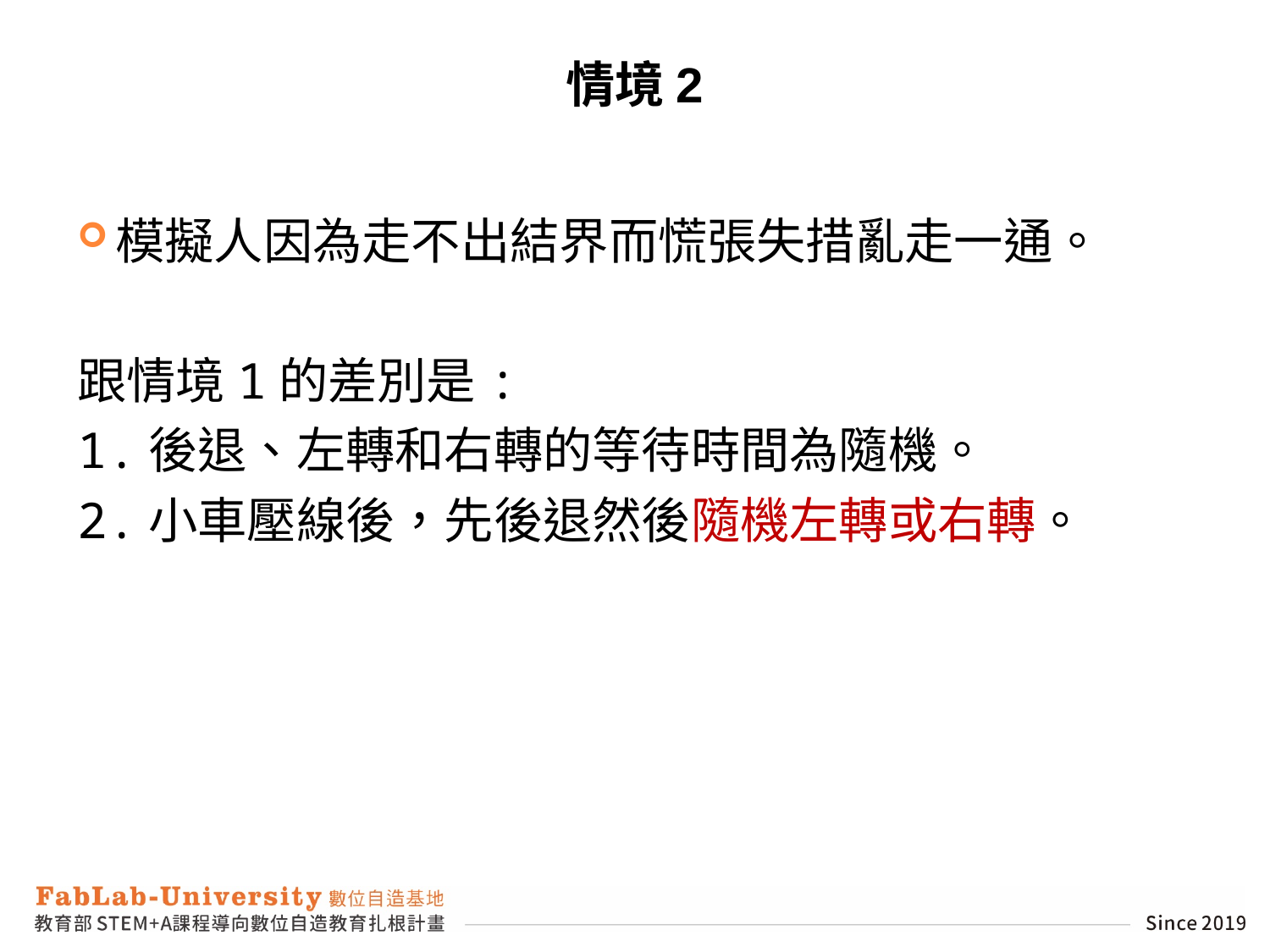

# 情境2
模擬人因為走不出結界而慌張失措亂走一通。

跟情境1的差別是:
1.後退、左轉和右轉的等待時間為隨機。
2.小車壓線後，先後退然後隨機左轉或右轉。